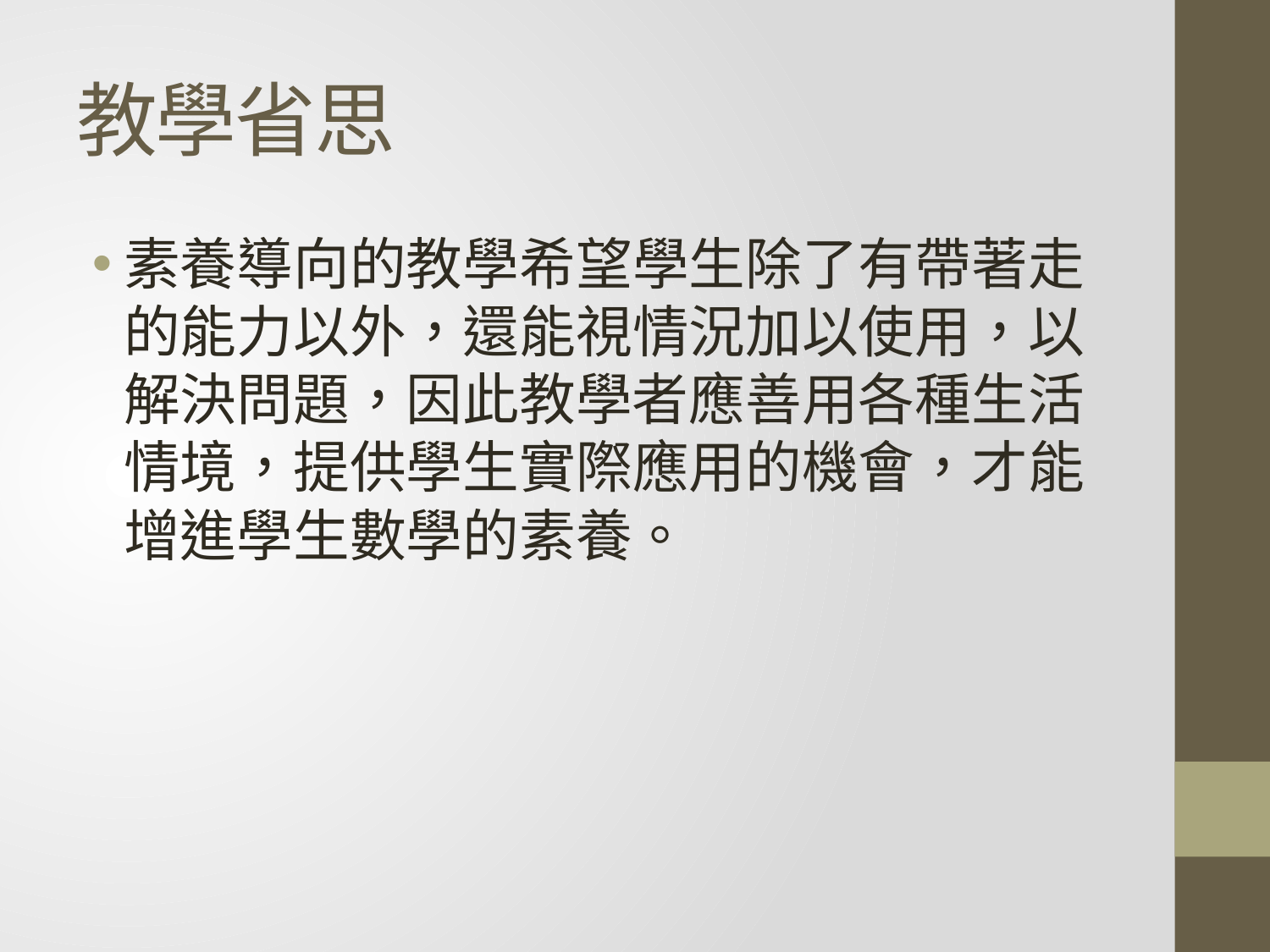

# 教學省思
素養導向的教學希望學生除了有帶著走的能力以外，還能視情況加以使用，以解決問題，因此教學者應善用各種生活情境，提供學生實際應用的機會，才能增進學生數學的素養。